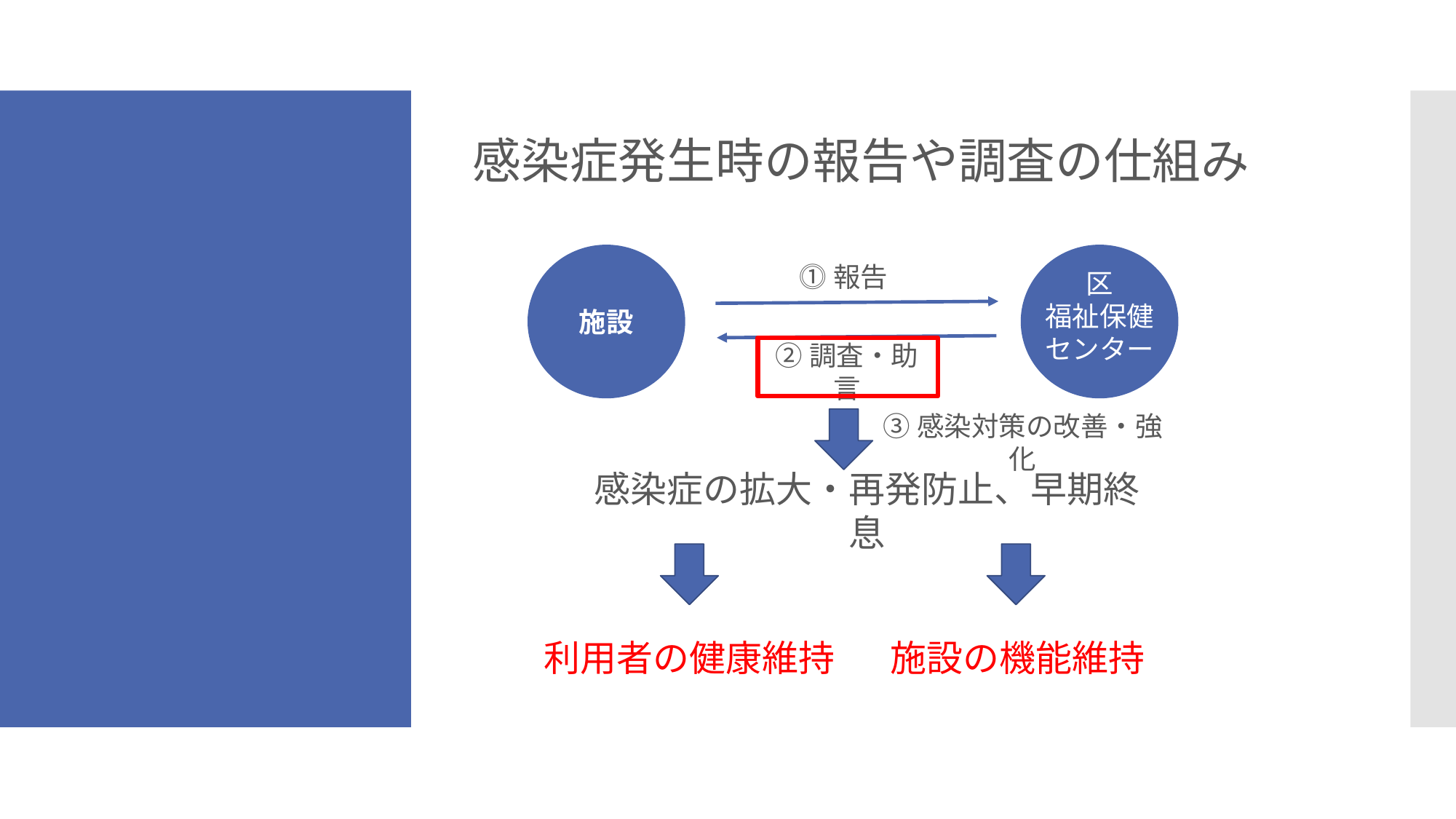

感染症発生時の報告や調査の仕組み
区
福祉保健
センター

施設
⓵報告

②調査・助言

③感染対策の改善・強化
感染症の拡大・再発防止、早期終息

利用者の健康維持
施設の機能維持